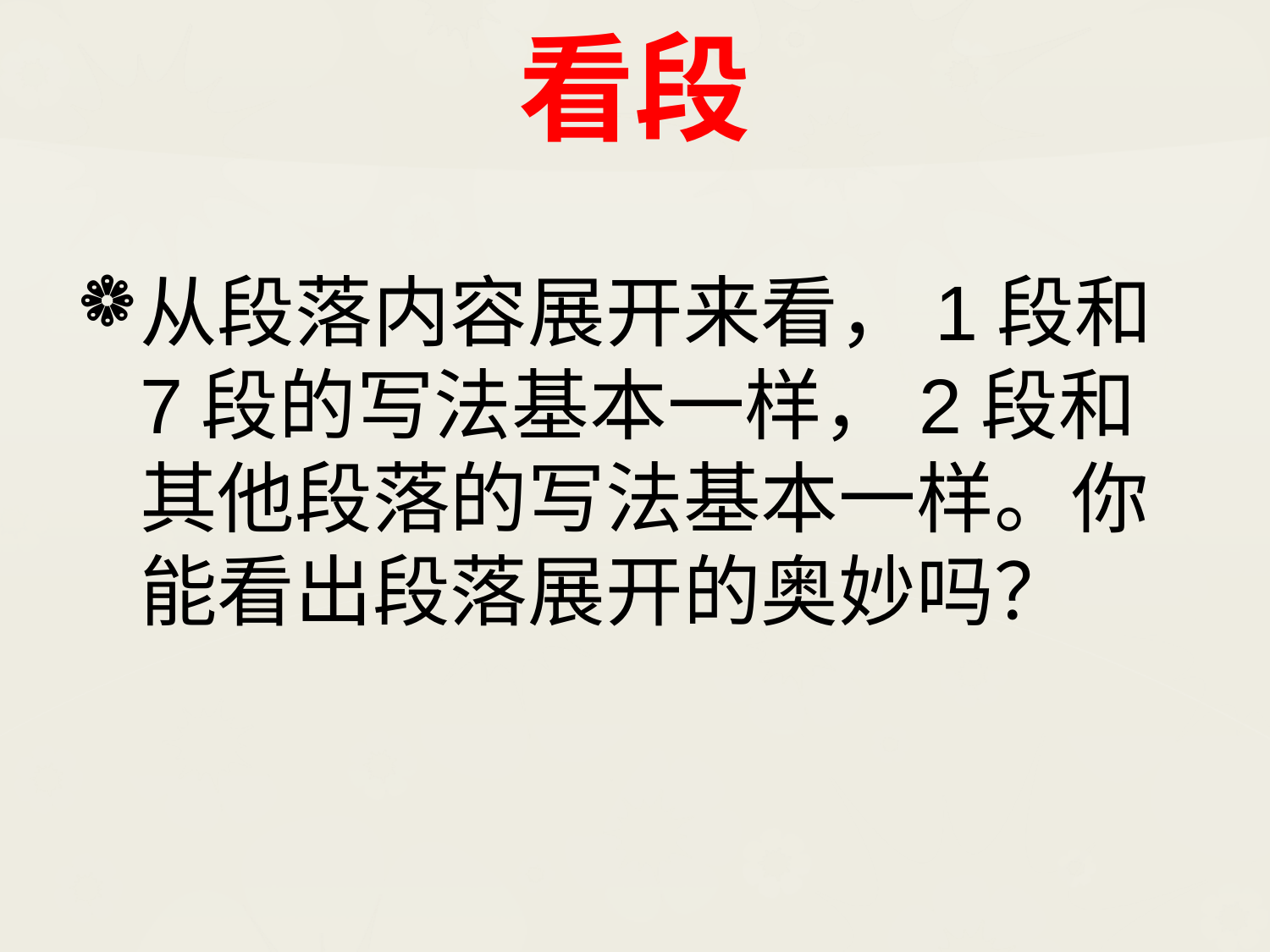

# 看段
从段落内容展开来看，1段和7段的写法基本一样，2段和其他段落的写法基本一样。你能看出段落展开的奥妙吗？